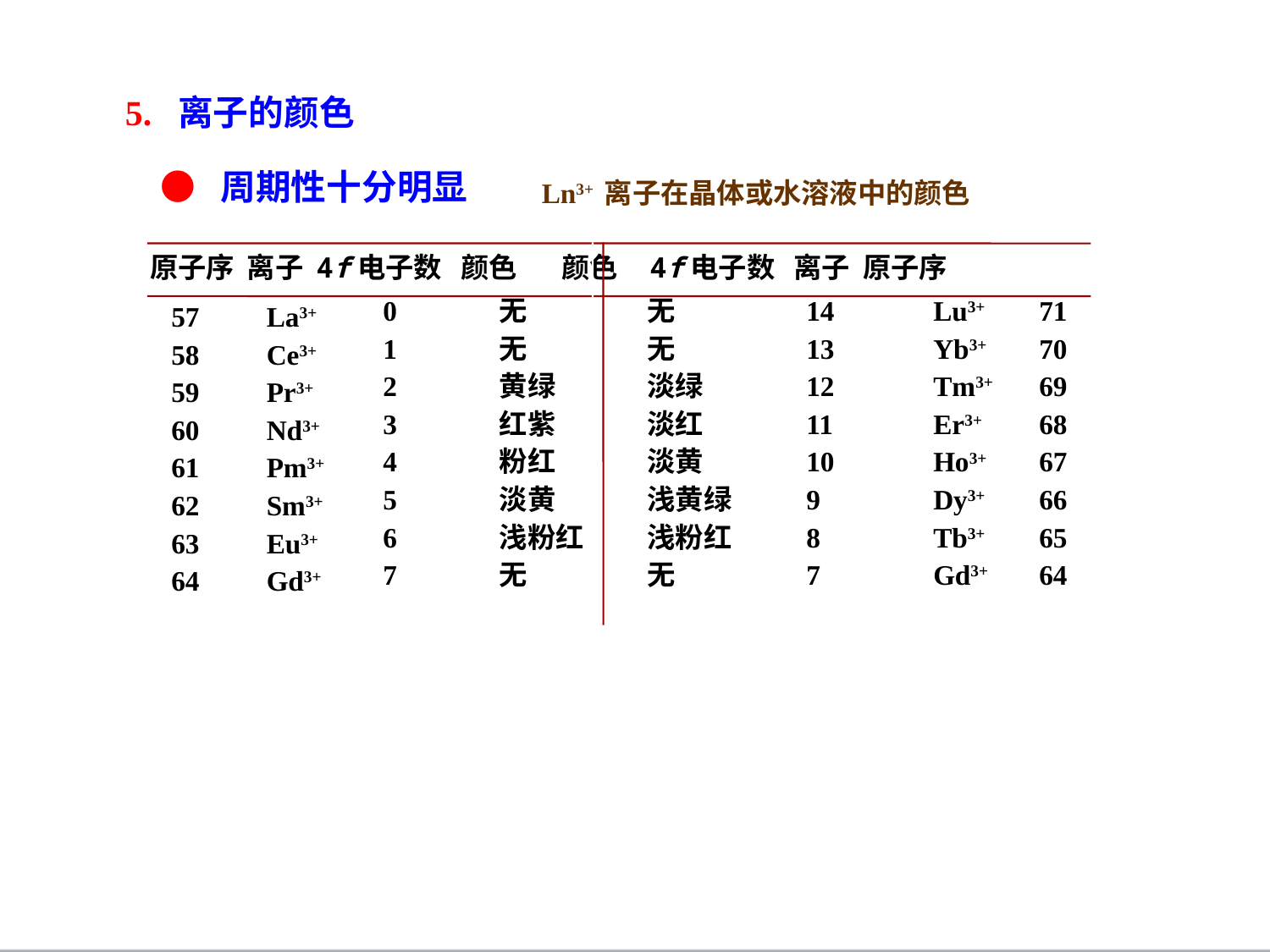

5.  离子的颜色
●  周期性十分明显
Ln3+ 离子在晶体或水溶液中的颜色
原子序  离子 4f电子数   颜色       颜色    4f电子数   离子  原子序

0
1
2
3
4
5
6
7
无
无
黄绿
红紫
粉红
淡黄
浅粉红
无
无
无
淡绿
淡红
淡黄
浅黄绿
浅粉红
无
14
13
12
11
10
9
8
7
Lu3+
Yb3+
Tm3+
Er3+
Ho3+
Dy3+
Tb3+
Gd3+
71
70
69
68
67
66
65
64
57
58
59
60
61
62
63
64
La3+
Ce3+
Pr3+
Nd3+
Pm3+
Sm3+
Eu3+
Gd3+